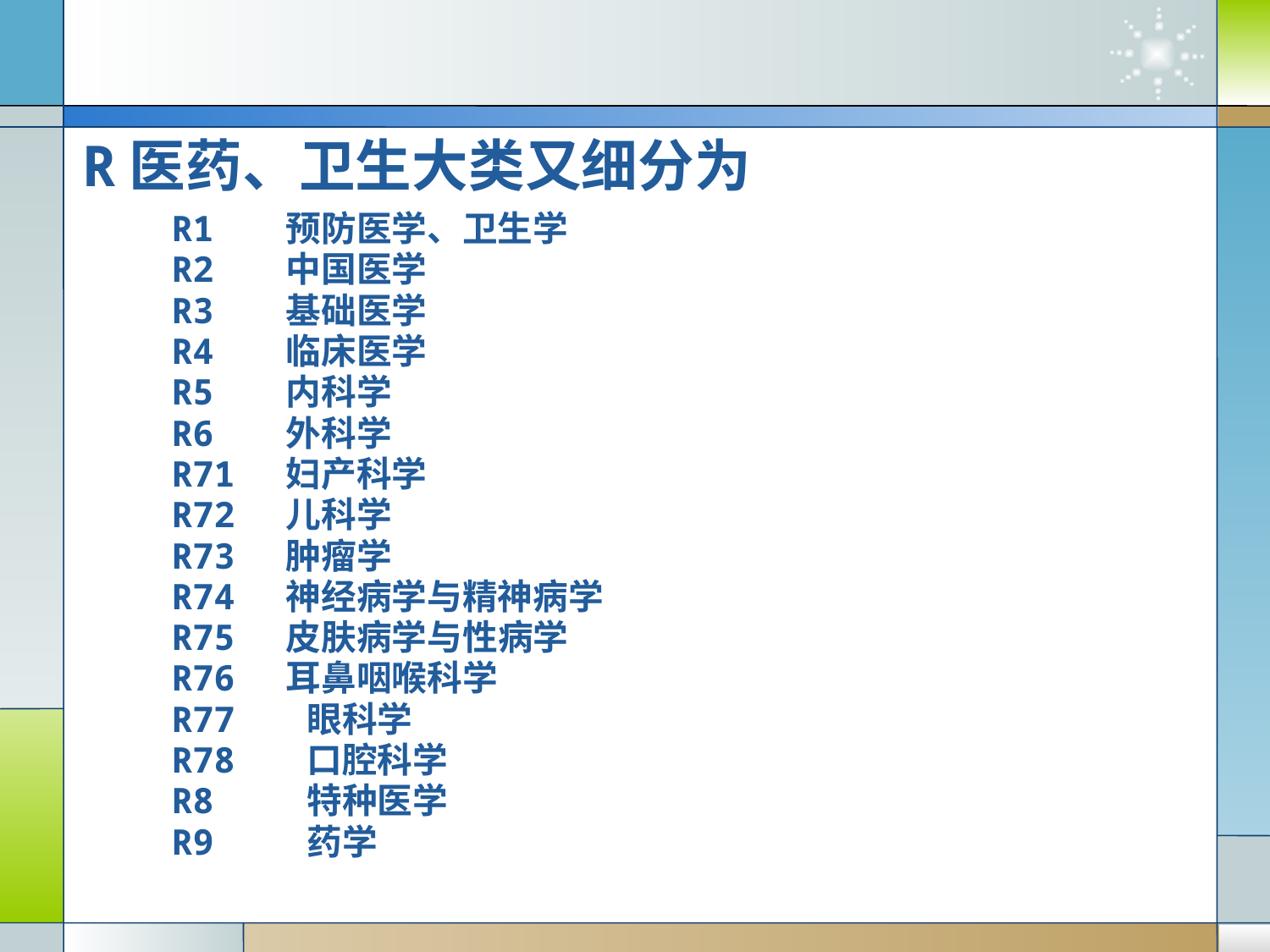

R医药、卫生大类又细分为
R1   预防医学、卫生学
R2   中国医学
R3   基础医学
R4   临床医学
R5   内科学
R6   外科学
R71  妇产科学
R72  儿科学
R73  肿瘤学
R74  神经病学与精神病学
R75  皮肤病学与性病学
R76  耳鼻咽喉科学
R77   眼科学
R78   口腔科学
R8    特种医学
R9    药学